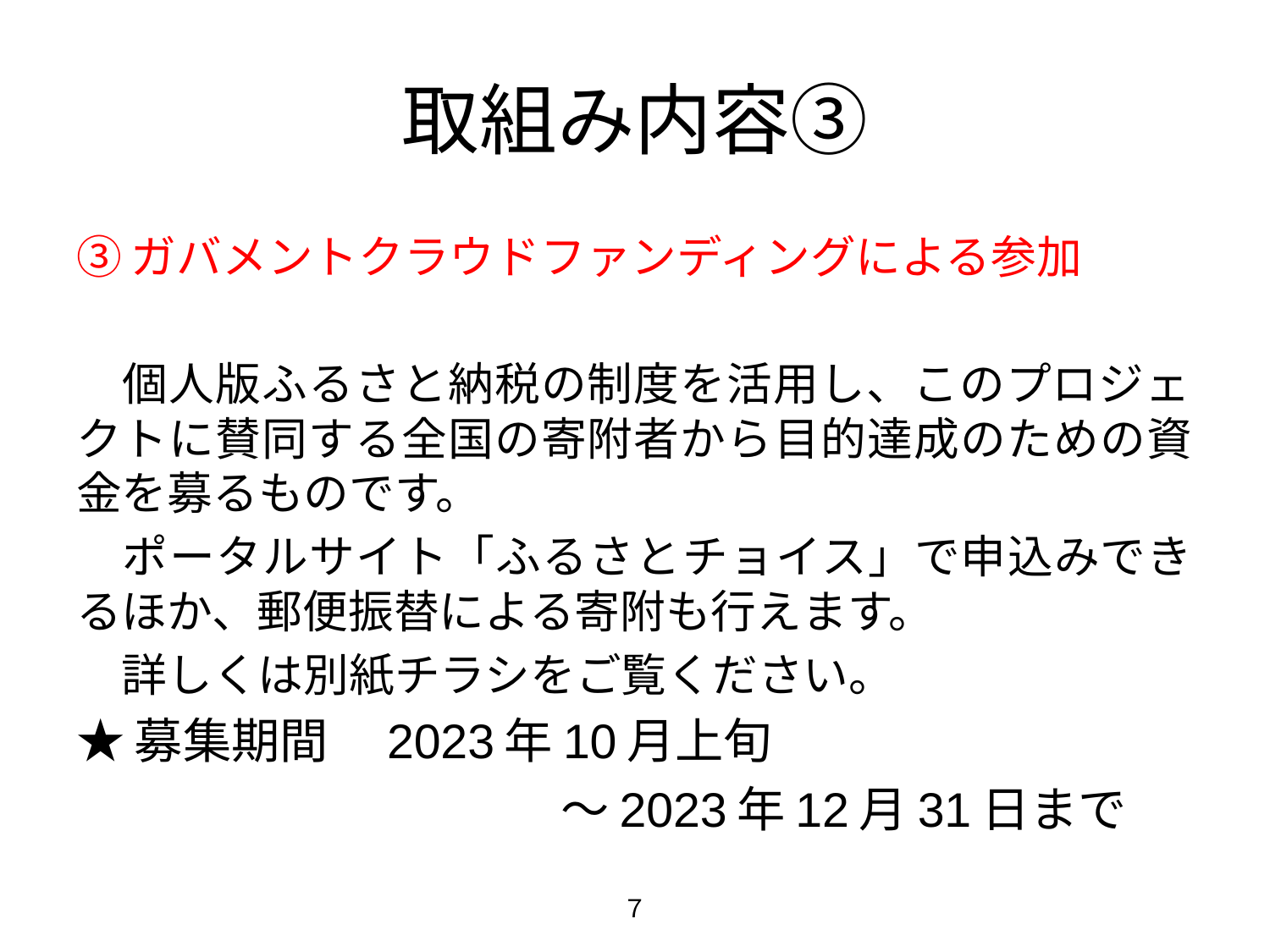

# 取組み内容③
③ガバメントクラウドファンディングによる参加

　個人版ふるさと納税の制度を活用し、このプロジェクトに賛同する全国の寄附者から目的達成のための資金を募るものです。
　ポータルサイト「ふるさとチョイス」で申込みできるほか、郵便振替による寄附も行えます。
　詳しくは別紙チラシをご覧ください。
★募集期間　2023年10月上旬
　　　　　　　　　　～2023年12月31日まで
７